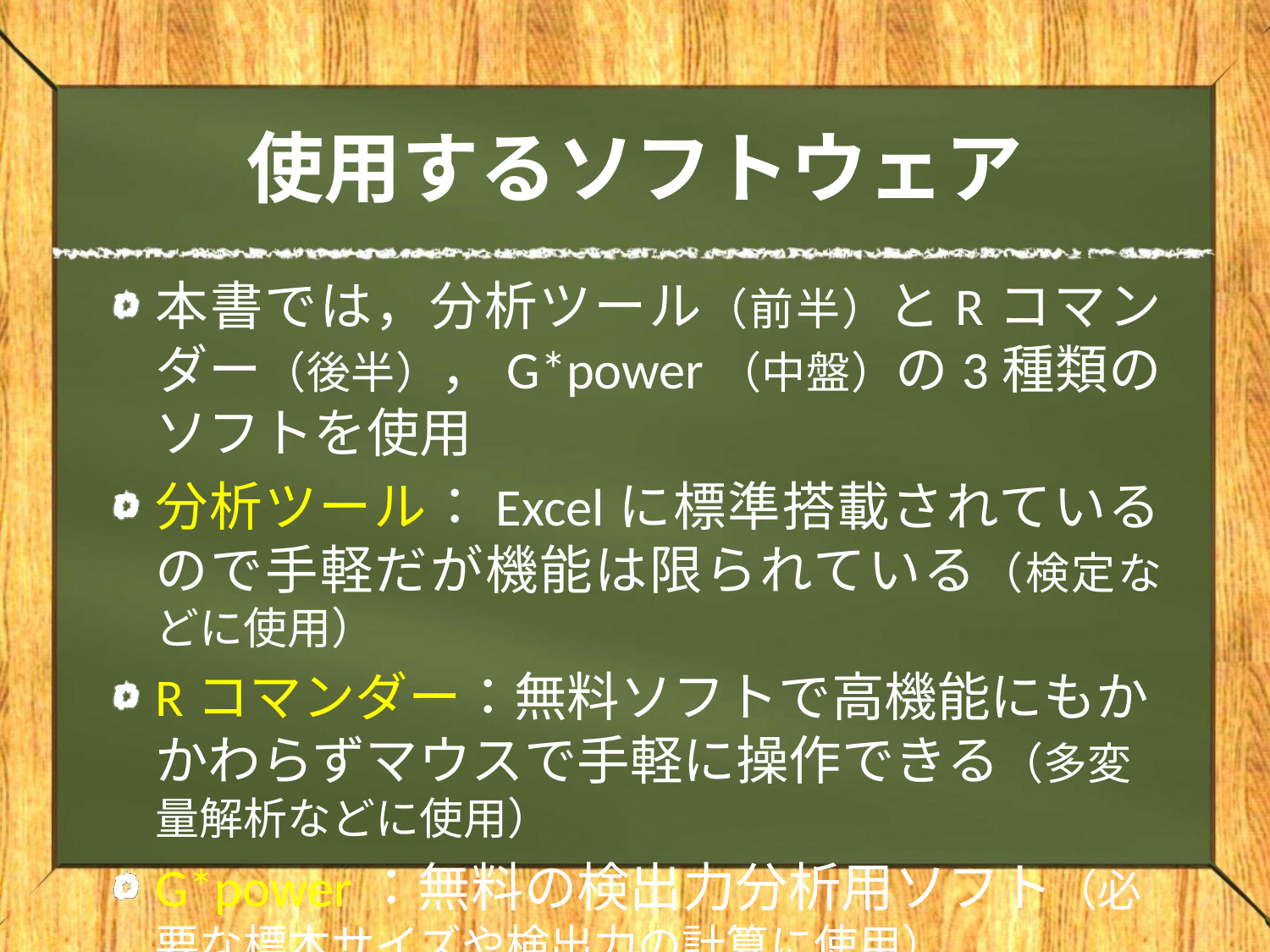

# 使用するソフトウェア
本書では，分析ツール（前半）とRコマンダー（後半），G*power（中盤）の3種類のソフトを使用
分析ツール：Excelに標準搭載されているので手軽だが機能は限られている（検定などに使用）
Rコマンダー：無料ソフトで高機能にもかかわらずマウスで手軽に操作できる（多変量解析などに使用）
G*power：無料の検出力分析用ソフト（必要な標本サイズや検出力の計算に使用）